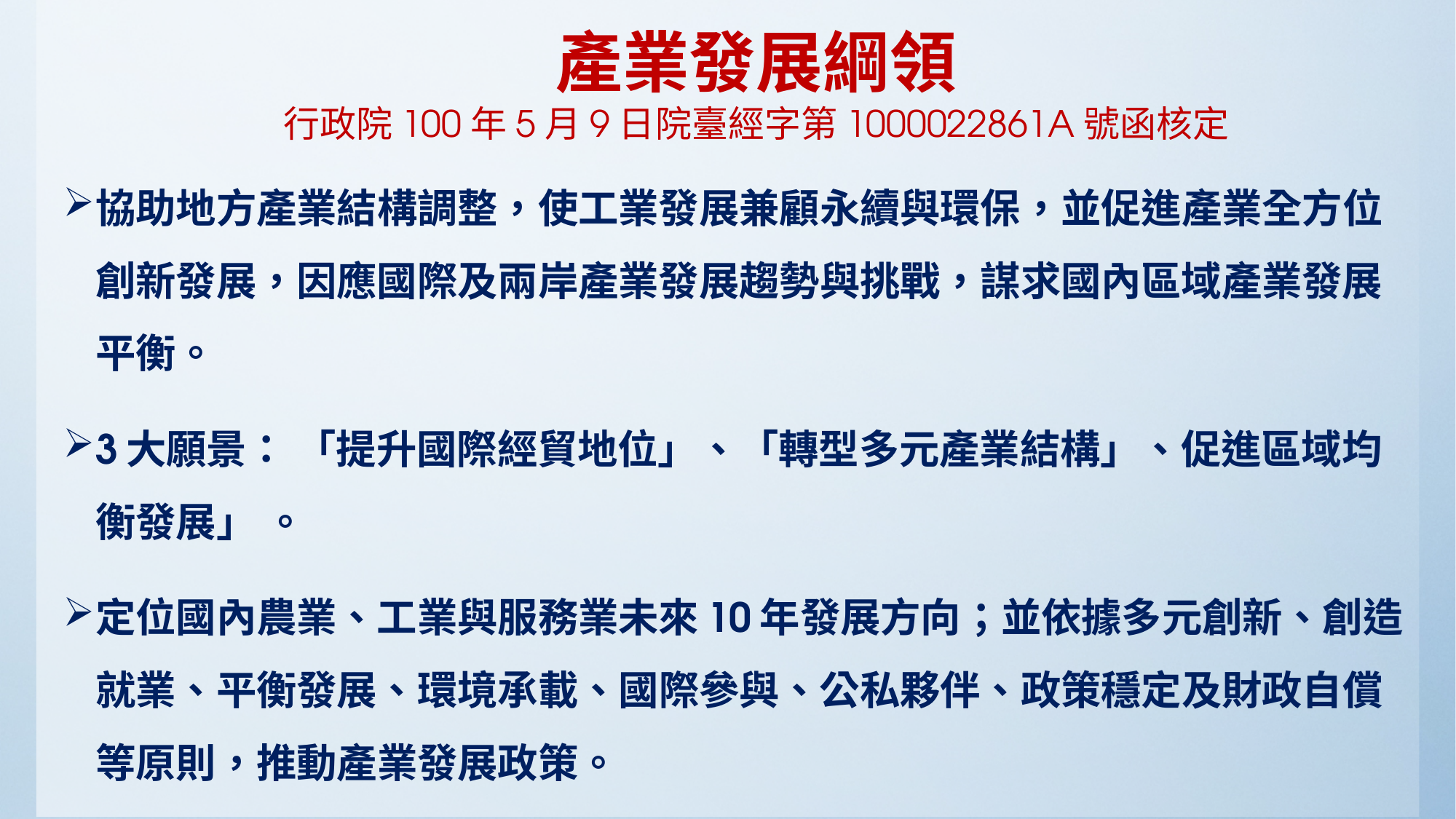

# 產業發展綱領 行政院100年5月9日院臺經字第1000022861A號函核定
協助地方產業結構調整，使工業發展兼顧永續與環保，並促進產業全方位創新發展，因應國際及兩岸產業發展趨勢與挑戰，謀求國內區域產業發展平衡。
3大願景： 「提升國際經貿地位」、「轉型多元產業結構」、促進區域均衡發展」 。
定位國內農業、工業與服務業未來10年發展方向；並依據多元創新、創造就業、平衡發展、環境承載、國際參與、公私夥伴、政策穩定及財政自償等原則，推動產業發展政策。